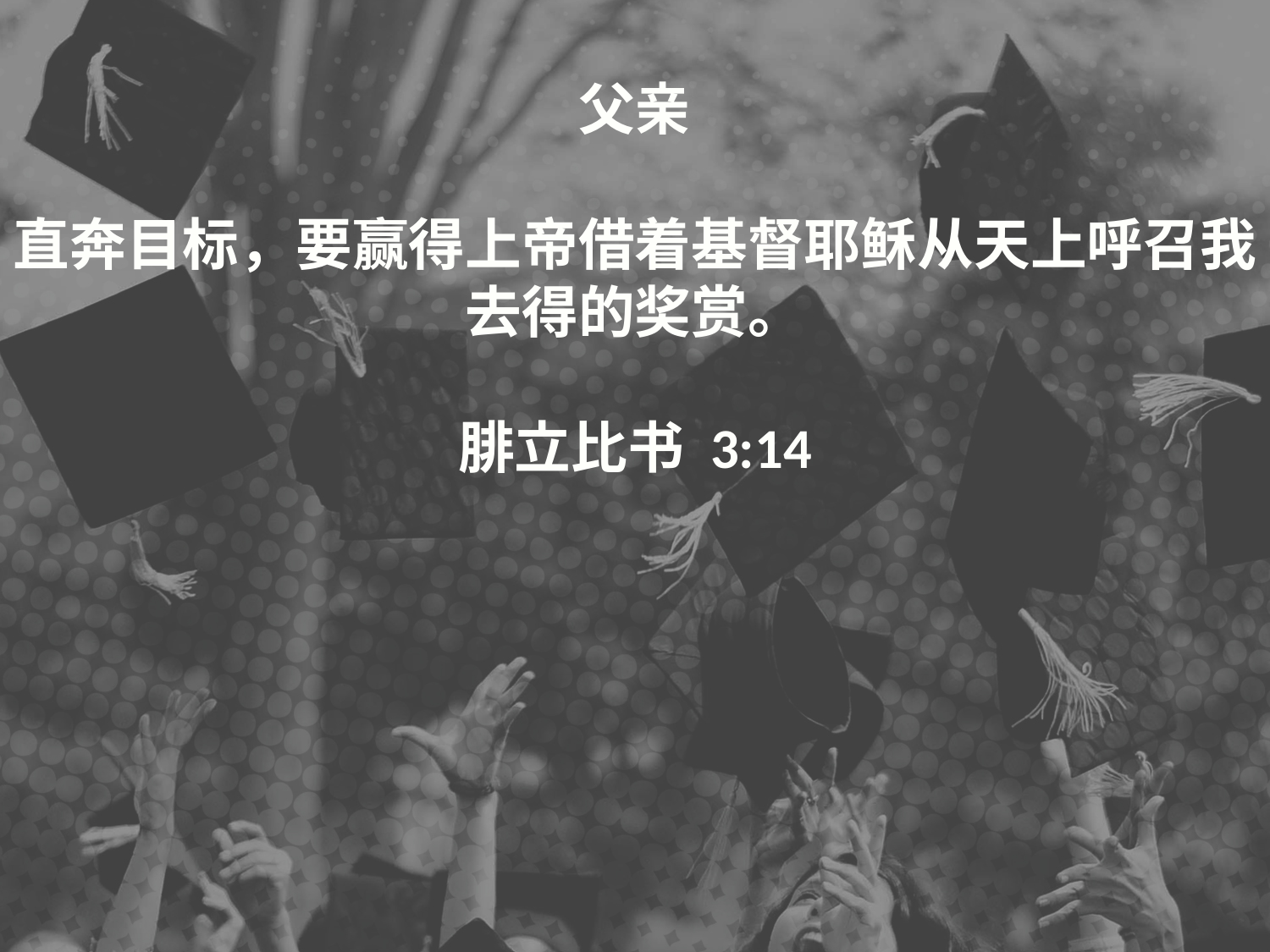

父亲

直奔目标，要赢得上帝借着基督耶稣从天上呼召我去得的奖赏。

腓立比书 3:14